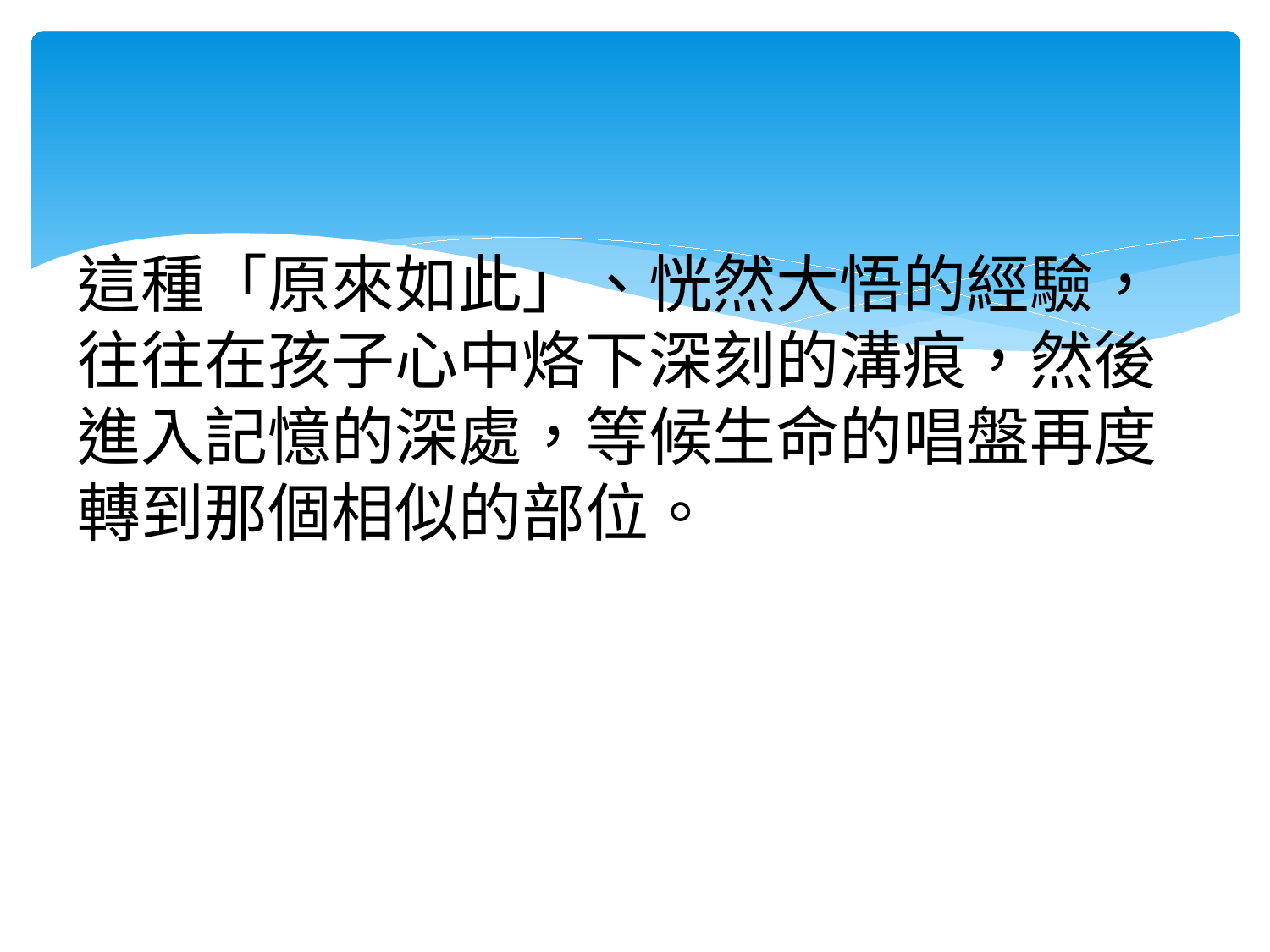

#
這種「原來如此」、恍然大悟的經驗，往往在孩子心中烙下深刻的溝痕，然後進入記憶的深處，等候生命的唱盤再度轉到那個相似的部位。